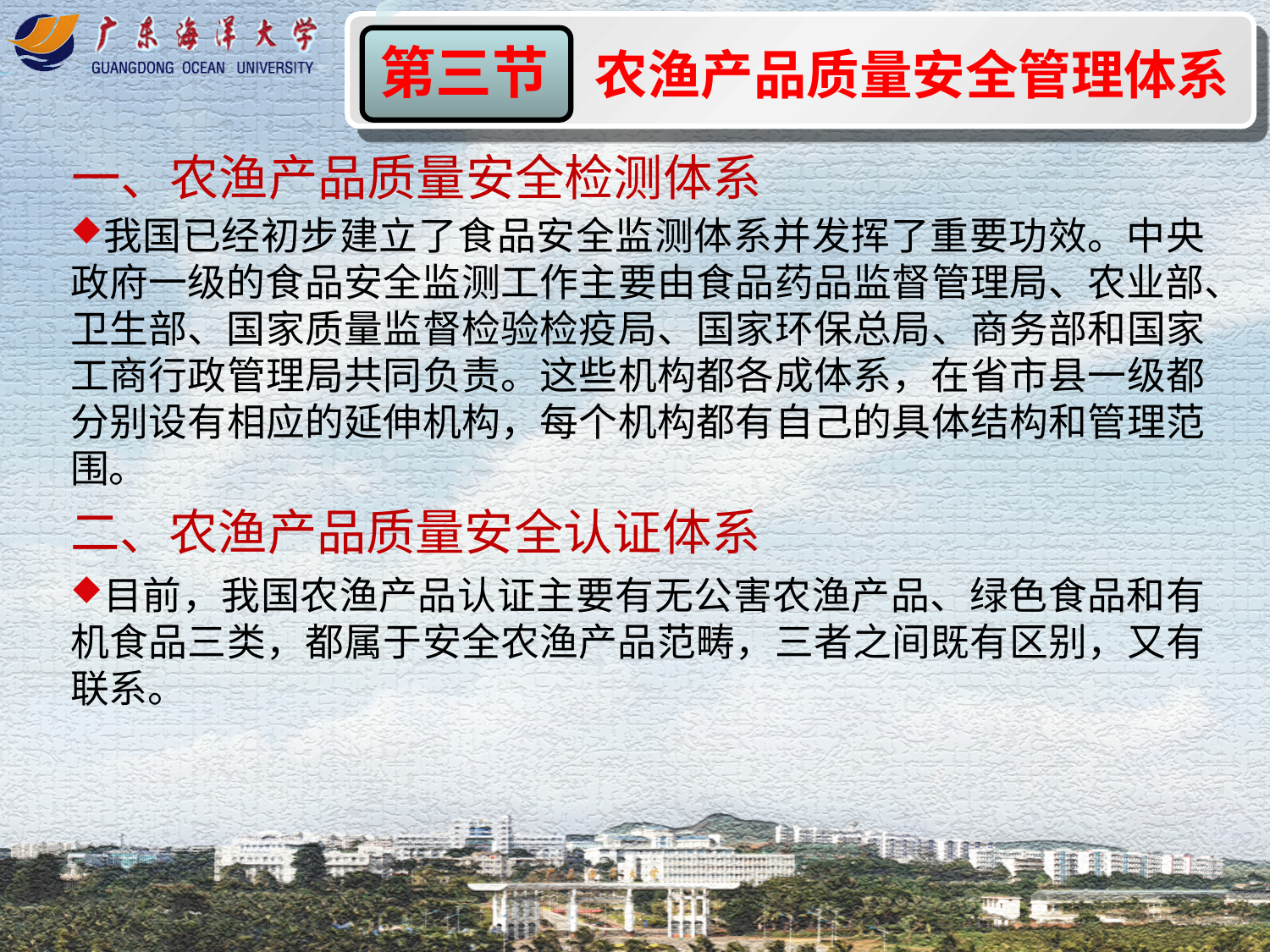

农渔产品质量安全管理体系

第三节
一、农渔产品质量安全检测体系
我国已经初步建立了食品安全监测体系并发挥了重要功效。中央政府一级的食品安全监测工作主要由食品药品监督管理局、农业部、卫生部、国家质量监督检验检疫局、国家环保总局、商务部和国家工商行政管理局共同负责。这些机构都各成体系，在省市县一级都分别设有相应的延伸机构，每个机构都有自己的具体结构和管理范围。
二、农渔产品质量安全认证体系
目前，我国农渔产品认证主要有无公害农渔产品、绿色食品和有机食品三类，都属于安全农渔产品范畴，三者之间既有区别，又有联系。